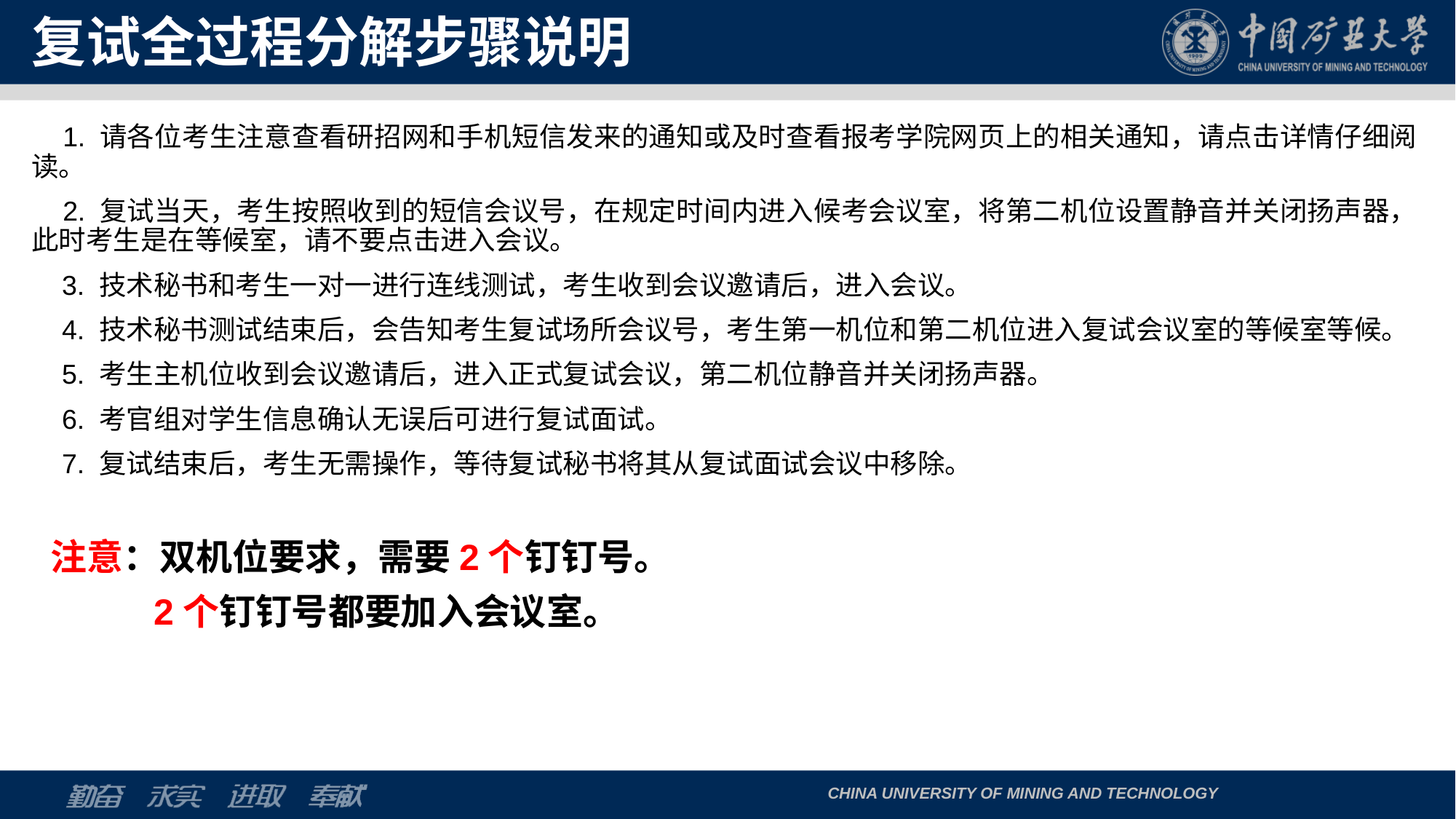

# 复试全过程分解步骤说明
    1. 请各位考生注意查看研招网和手机短信发来的通知或及时查看报考学院网页上的相关通知，请点击详情仔细阅读。
    2. 复试当天，考生按照收到的短信会议号，在规定时间内进入候考会议室，将第二机位设置静音并关闭扬声器，此时考生是在等候室，请不要点击进入会议。
    3. 技术秘书和考生一对一进行连线测试，考生收到会议邀请后，进入会议。
    4. 技术秘书测试结束后，会告知考生复试场所会议号，考生第一机位和第二机位进入复试会议室的等候室等候。
    5. 考生主机位收到会议邀请后，进入正式复试会议，第二机位静音并关闭扬声器。
    6. 考官组对学生信息确认无误后可进行复试面试。
    7. 复试结束后，考生无需操作，等待复试秘书将其从复试面试会议中移除。

  注意：双机位要求，需要2个钉钉号。
            2个钉钉号都要加入会议室。